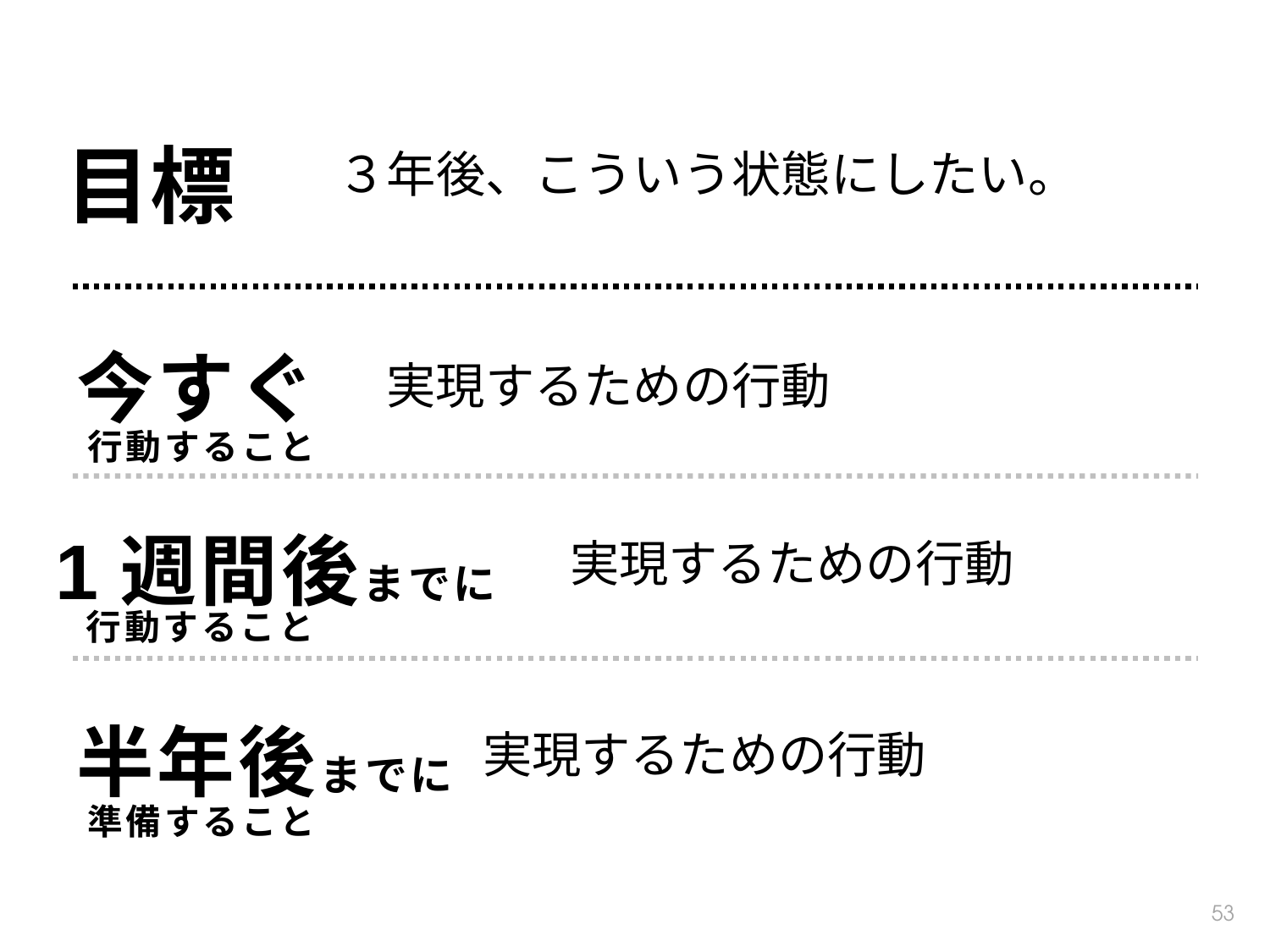

目標
３年後、こういう状態にしたい。
今すぐ

実現するための行動
行動すること
1週間後までに

実現するための行動
行動すること

半年後までに
実現するための行動
準備すること
53